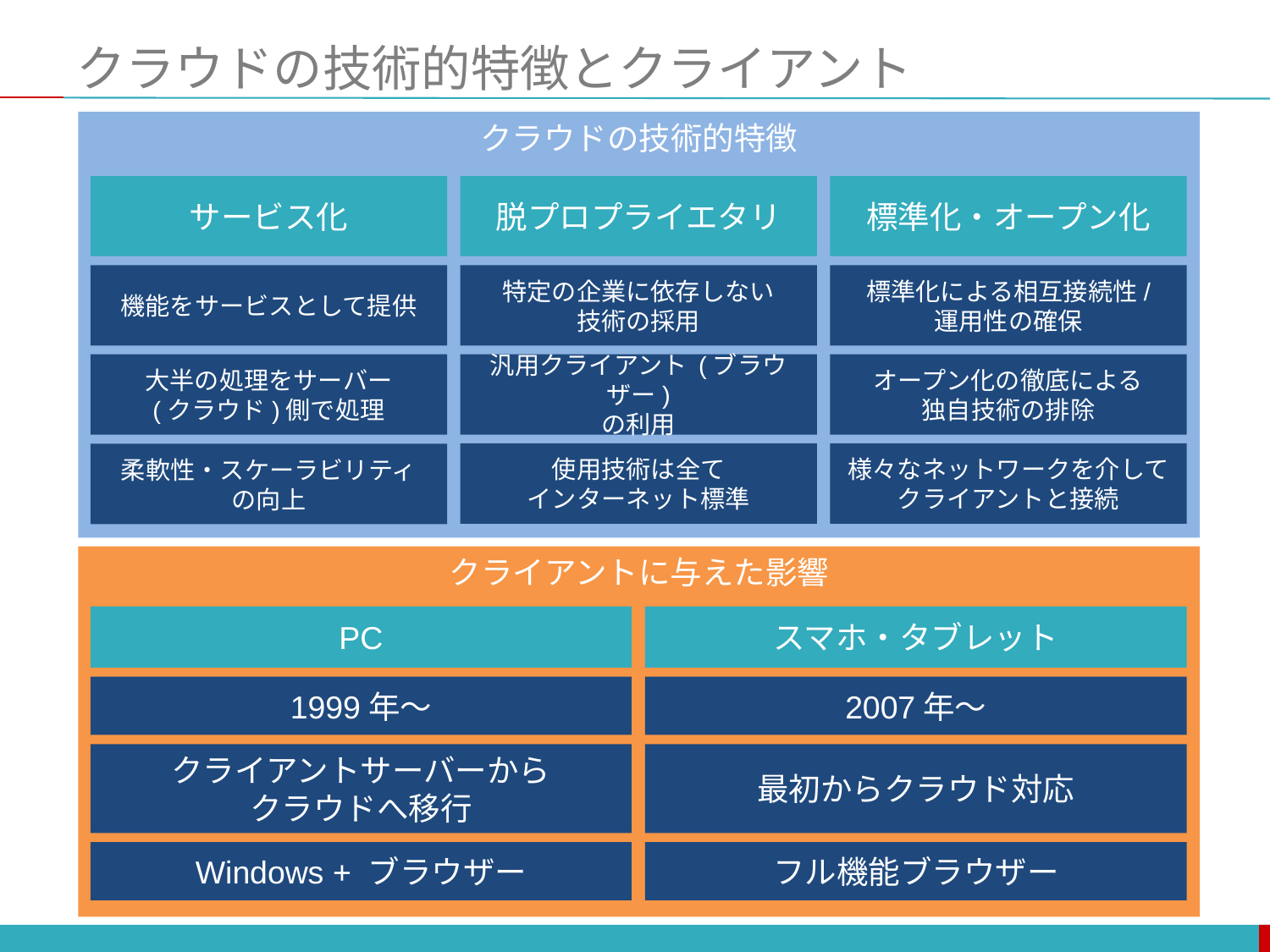

# クラウドの技術的特徴とクライアント
クラウドの技術的特徴
サービス化
脱プロプライエタリ
標準化・オープン化
機能をサービスとして提供
特定の企業に依存しない
技術の採用
標準化による相互接続性/
運用性の確保
大半の処理をサーバー
(クラウド)側で処理
汎用クライアント (ブラウザー)
の利用
オープン化の徹底による
独自技術の排除
様々なネットワークを介して
クライアントと接続
使用技術は全て
インターネット標準
柔軟性・スケーラビリティ
の向上
クライアントに与えた影響
PC
スマホ・タブレット
1999年～
2007年～
クライアントサーバーから
クラウドへ移行
最初からクラウド対応
Windows + ブラウザー
フル機能ブラウザー